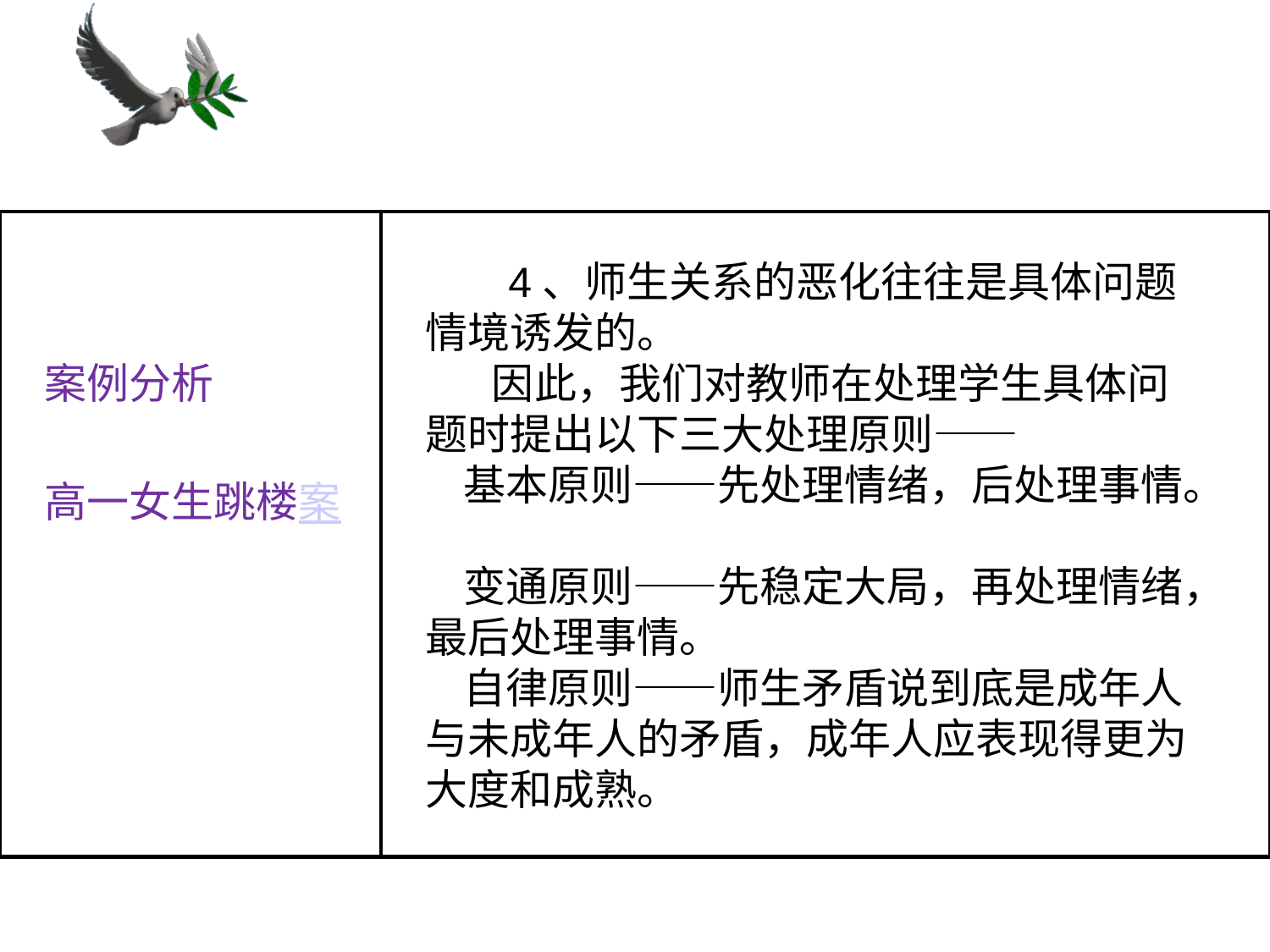

案例分析

高一女生跳楼案
# 4、师生关系的恶化往往是具体问题情境诱发的。 因此，我们对教师在处理学生具体问题时提出以下三大处理原则—— 基本原则——先处理情绪，后处理事情。 变通原则——先稳定大局，再处理情绪，最后处理事情。 自律原则——师生矛盾说到底是成年人与未成年人的矛盾，成年人应表现得更为大度和成熟。 年人的矛盾，成年人应表现得更为大度和成熟。